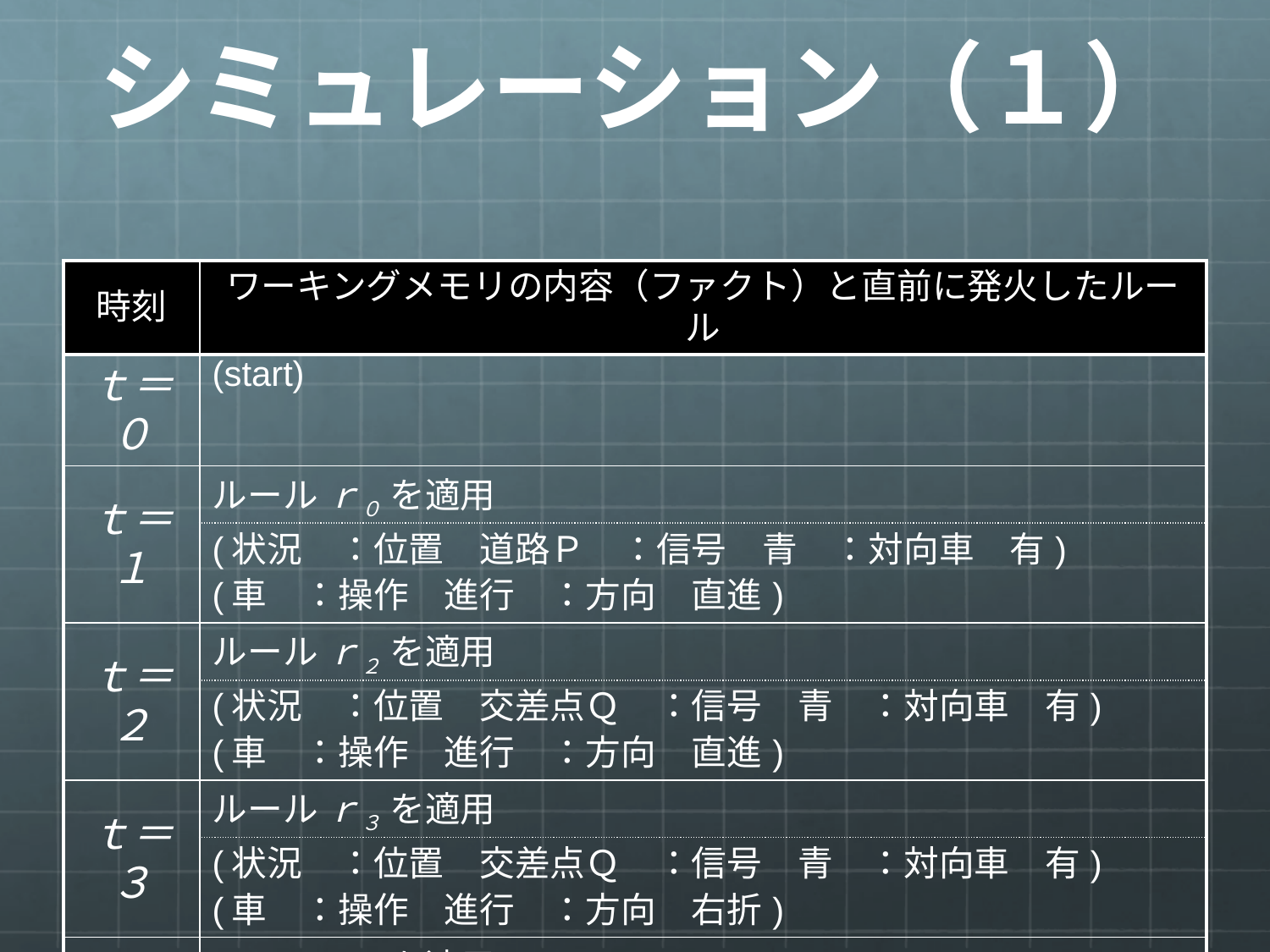

# シミュレーション（１）
| 時刻 | ワーキングメモリの内容（ファクト）と直前に発火したルール |
| --- | --- |
| ｔ＝０ | (start) |
| ｔ＝１ | ルール ｒ０ を適用 |
|  | (状況　：位置　道路Ｐ　：信号　青　：対向車　有) (車　：操作　進行　：方向　直進) |
| ｔ＝２ | ルール ｒ２ を適用 |
|  | (状況　：位置　交差点Ｑ　：信号　青　：対向車　有) (車　：操作　進行　：方向　直進) |
| ｔ＝３ | ルール ｒ３ を適用 |
|  | (状況　：位置　交差点Ｑ　：信号　青　：対向車　有) (車　：操作　進行　：方向　右折) |
| ｔ＝４ | ルール ｒ４ を適用 |
|  | (状況　：位置　交差点Ｑ　：信号　青　：対向車　有) (車　：操作　停止　：方向　右折) |